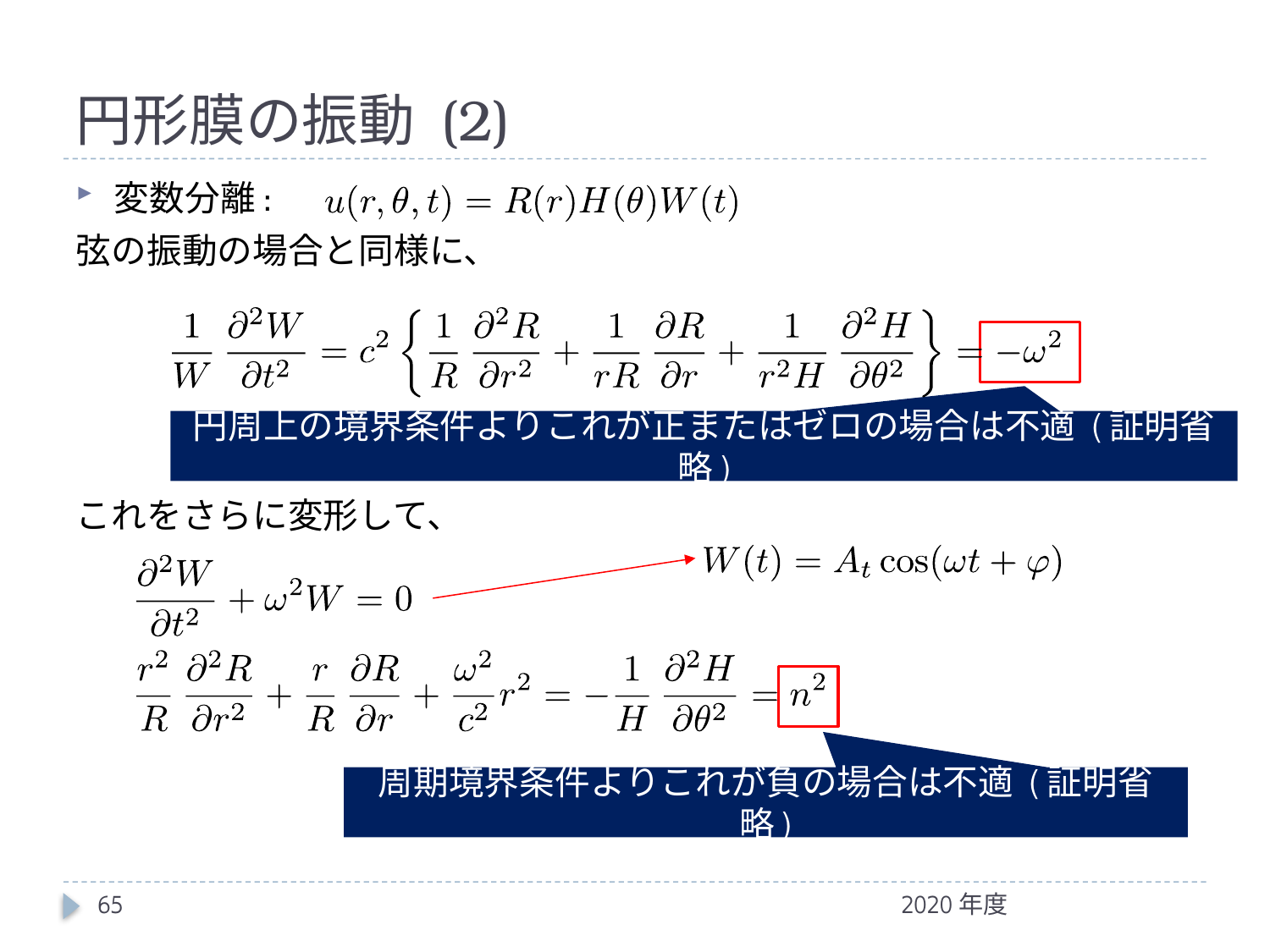

# 円形膜の振動 (2)
変数分離:
弦の振動の場合と同様に、

これをさらに変形して、

円周上の境界条件よりこれが正またはゼロの場合は不適 (証明省略)

周期境界条件よりこれが負の場合は不適 (証明省略)
65
2020年度